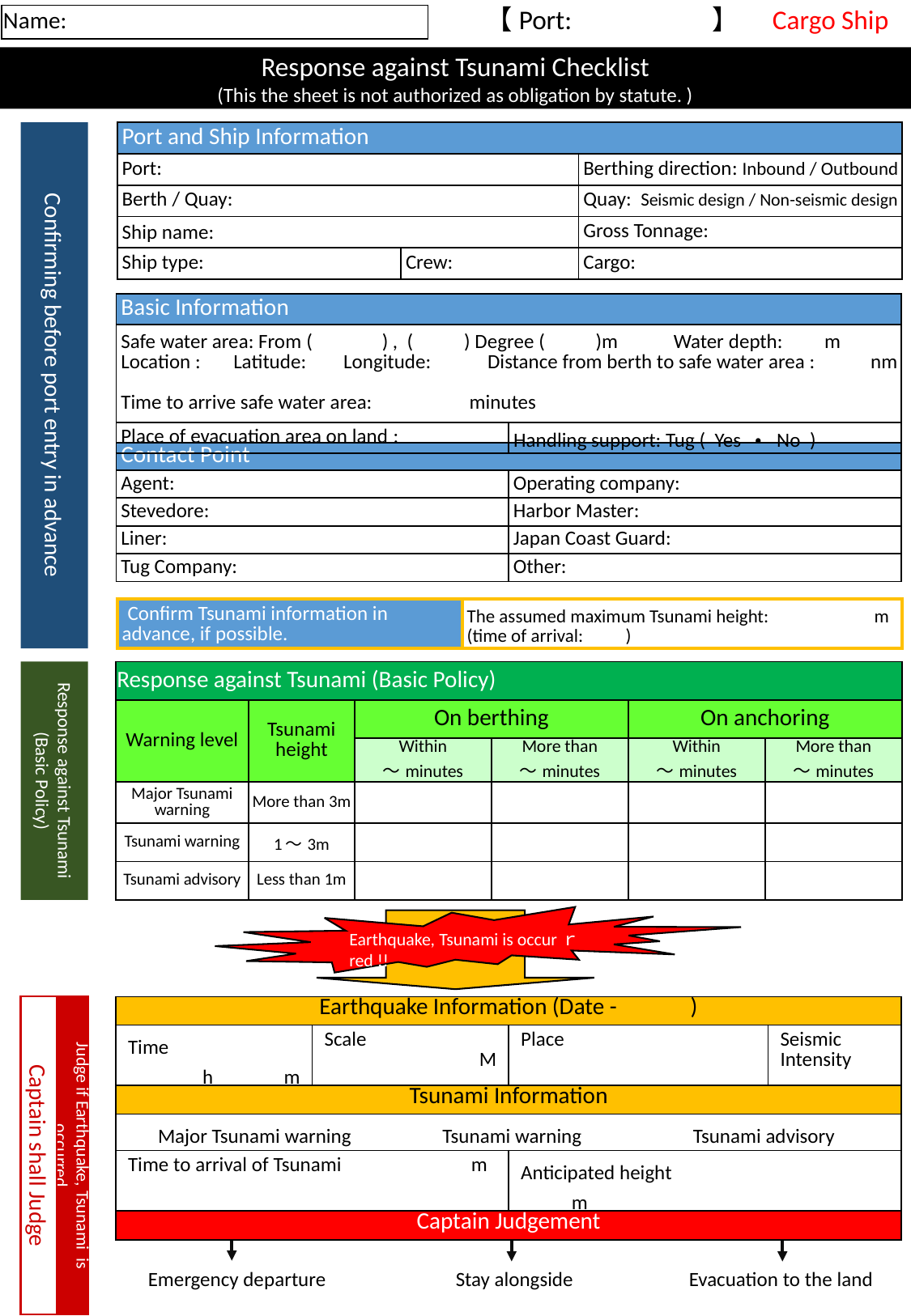

【Port:                      】　Cargo Ship
| Name: |
| --- |
Response against Tsunami Checklist
(This the sheet is not authorized as obligation by statute. )
Confirming before port entry in advance
| Port and Ship Information |  |  |
| --- | --- | --- |
| Port: |  | Berthing direction: Inbound / Outbound |
| Berth / Quay: |  | Quay: Seismic design / Non-seismic design |
| Ship name: |  | Gross Tonnage: |
| Ship type: | Crew: | Cargo: |
| Basic Information |  |
| --- | --- |
| Safe water area: From ( ) , ( ) Degree ( )m Water depth: m Location : Latitude: Longitude: Distance from berth to safe water area : nm Time to arrive safe water area: minutes |  |
| Place of evacuation area on land : | Handling support: Tug ( Yes ・ No ) |
| Contact Point |  |
| --- | --- |
| Agent: | Operating company: |
| Stevedore: | Harbor Master: |
| Liner: | Japan Coast Guard: |
| Tug Company: | Other: |
| Confirm Tsunami information in advance, if possible. | The assumed maximum Tsunami height:　　 　　m (time of arrival: ) |
| --- | --- |
Response against Tsunami (Basic Policy)
| Response against Tsunami (Basic Policy) |  |  |  |  |  |
| --- | --- | --- | --- | --- | --- |
| Warning level | Tsunami height | On berthing |  | On anchoring |  |
|  |  | Within ～minutes | More than ～minutes | Within ～minutes | More than ～minutes |
| Major Tsunami warning | More than 3m |  |  |  |  |
| Tsunami warning | 1～3m |  |  |  |  |
| Tsunami advisory | Less than 1m |  |  |  |  |

Earthquake, Tsunami is occurｒred !!
Captain shall Judge
Judge if Earthquake, Tsunami  is occurred
| Earthquake Information (Date - ) |  |  |  |
| --- | --- | --- | --- |
| Time　 　　　h　　　m | Scale M | Place | Seismic Intensity |
| Tsunami Information |  |  |  |
| Major Tsunami warning　　　　Tsunami warning　　　　　Tsunami advisory |  |  |  |
| Time to arrival of Tsunami m |  | Anticipated height　　　 　　　　　 　　m |  |
| Captain Judgement |  |  |  |
Emergency departure                            Stay alongside                         Evacuation to the land